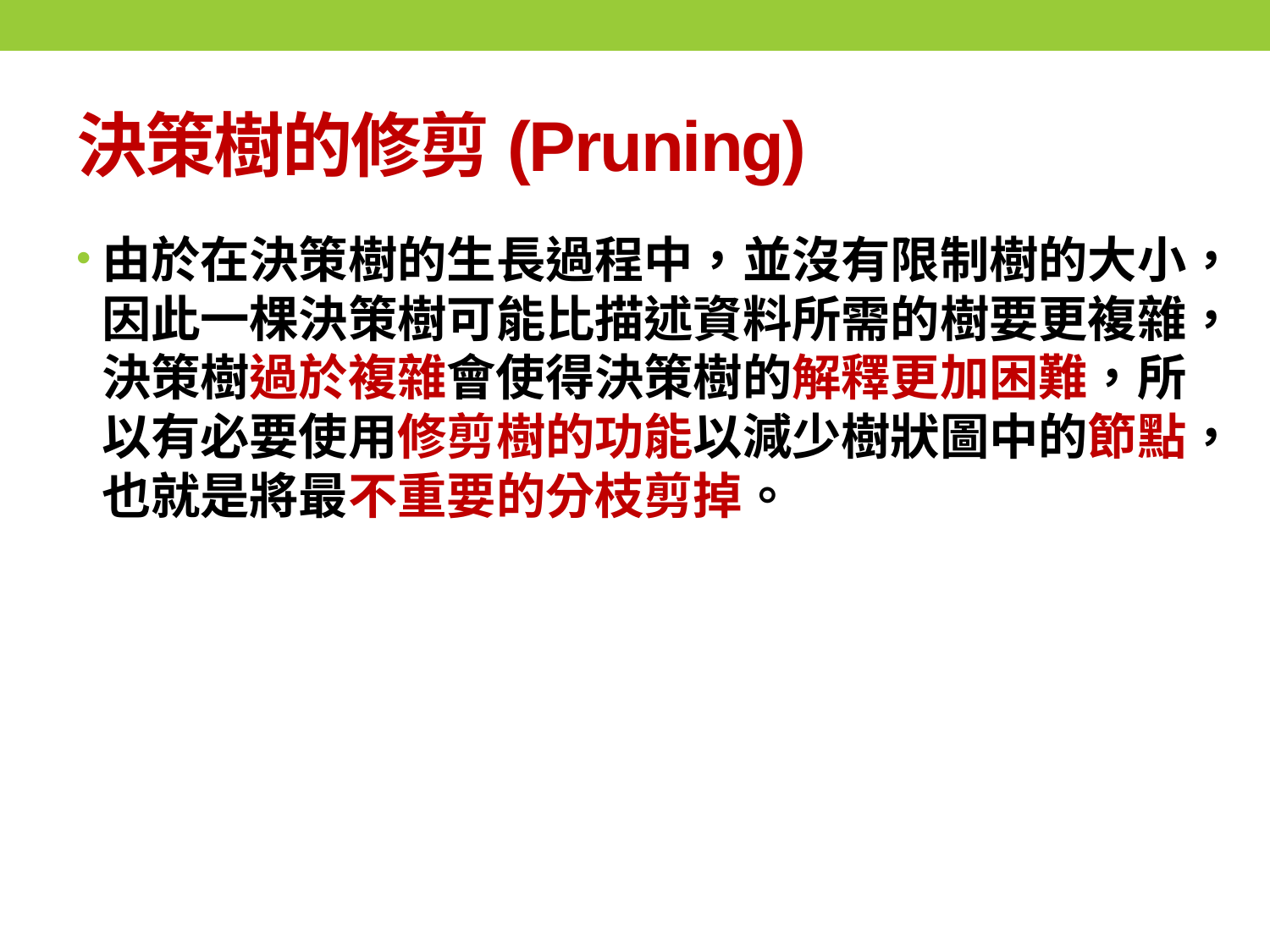

# 決策樹的修剪(Pruning)
由於在決策樹的生長過程中，並沒有限制樹的大小，因此一棵決策樹可能比描述資料所需的樹要更複雜，決策樹過於複雜會使得決策樹的解釋更加困難，所以有必要使用修剪樹的功能以減少樹狀圖中的節點，也就是將最不重要的分枝剪掉。